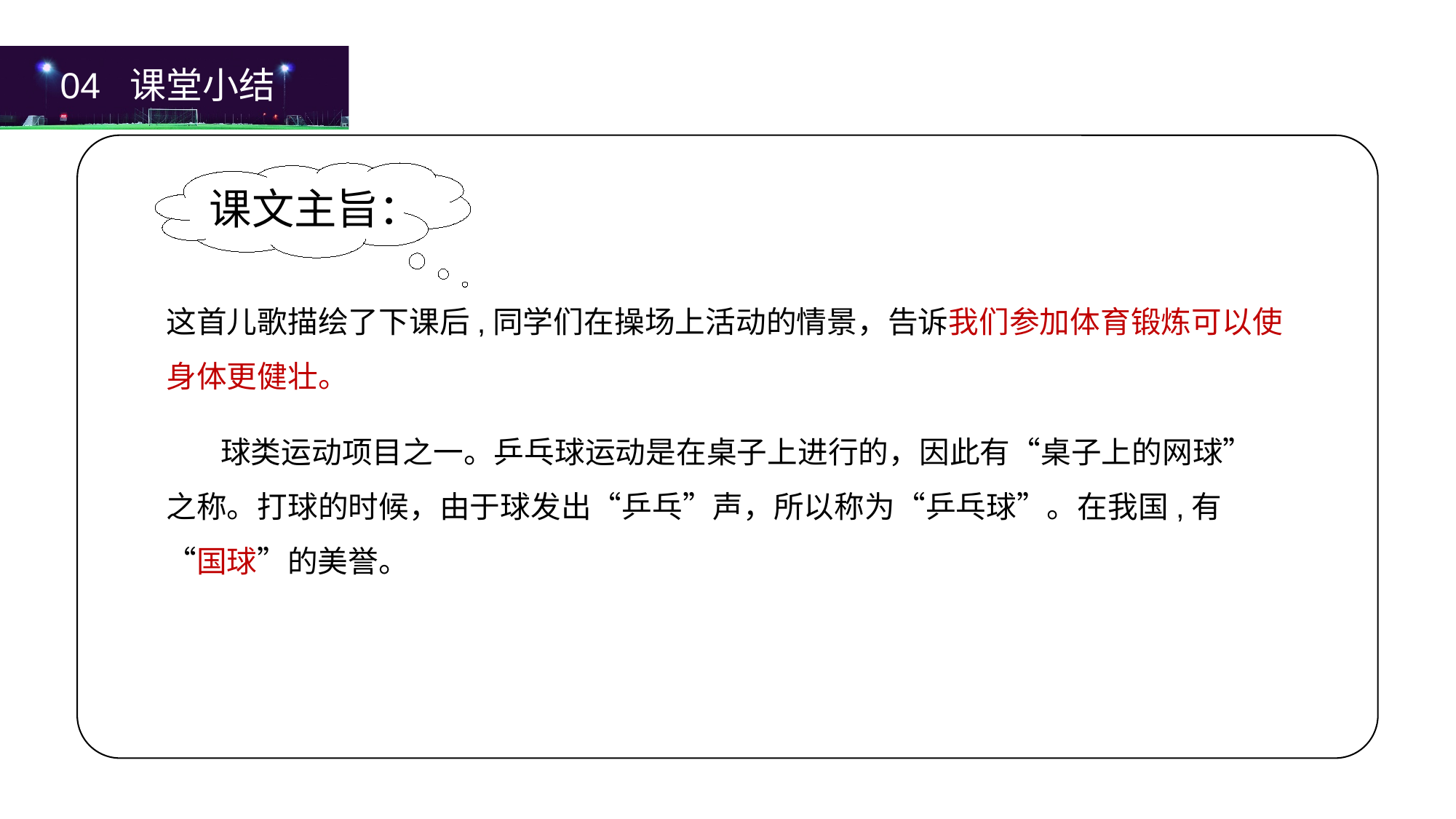

04  课堂小结

课文主旨：
这首儿歌描绘了下课后,同学们在操场上活动的情景，告诉我们参加体育锻炼可以使身体更健壮。
       球类运动项目之一。乒乓球运动是在桌子上进行的，因此有“桌子上的网球”之称。打球的时候，由于球发出“乒乓”声，所以称为“乒乓球”。在我国,有“国球”的美誉。